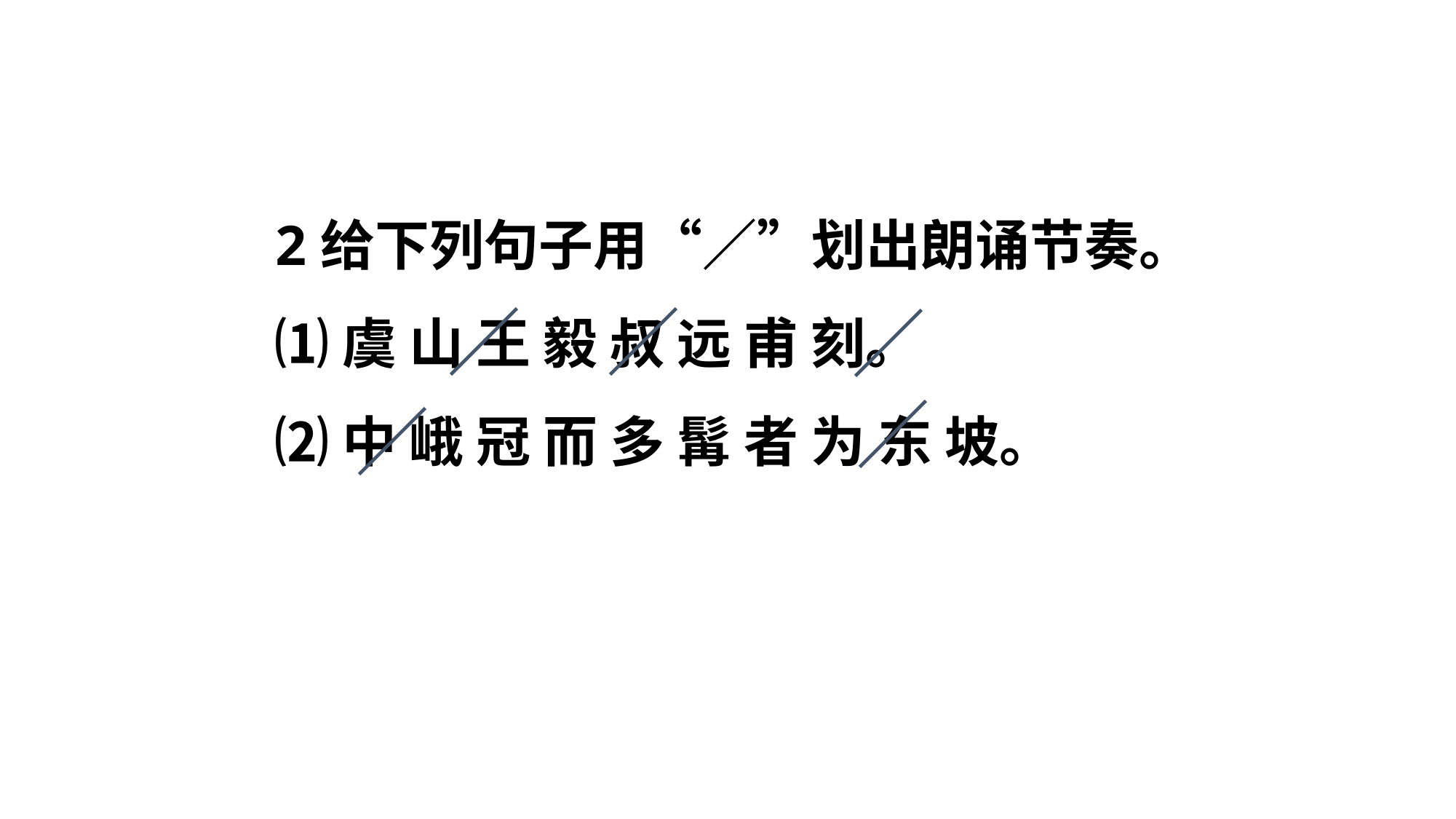

2给下列句子用“／”划出朗诵节奏。
⑴虞 山 王 毅 叔 远 甫 刻。
⑵中 峨 冠 而 多 髯 者 为 东 坡。
／
／
／
／
／